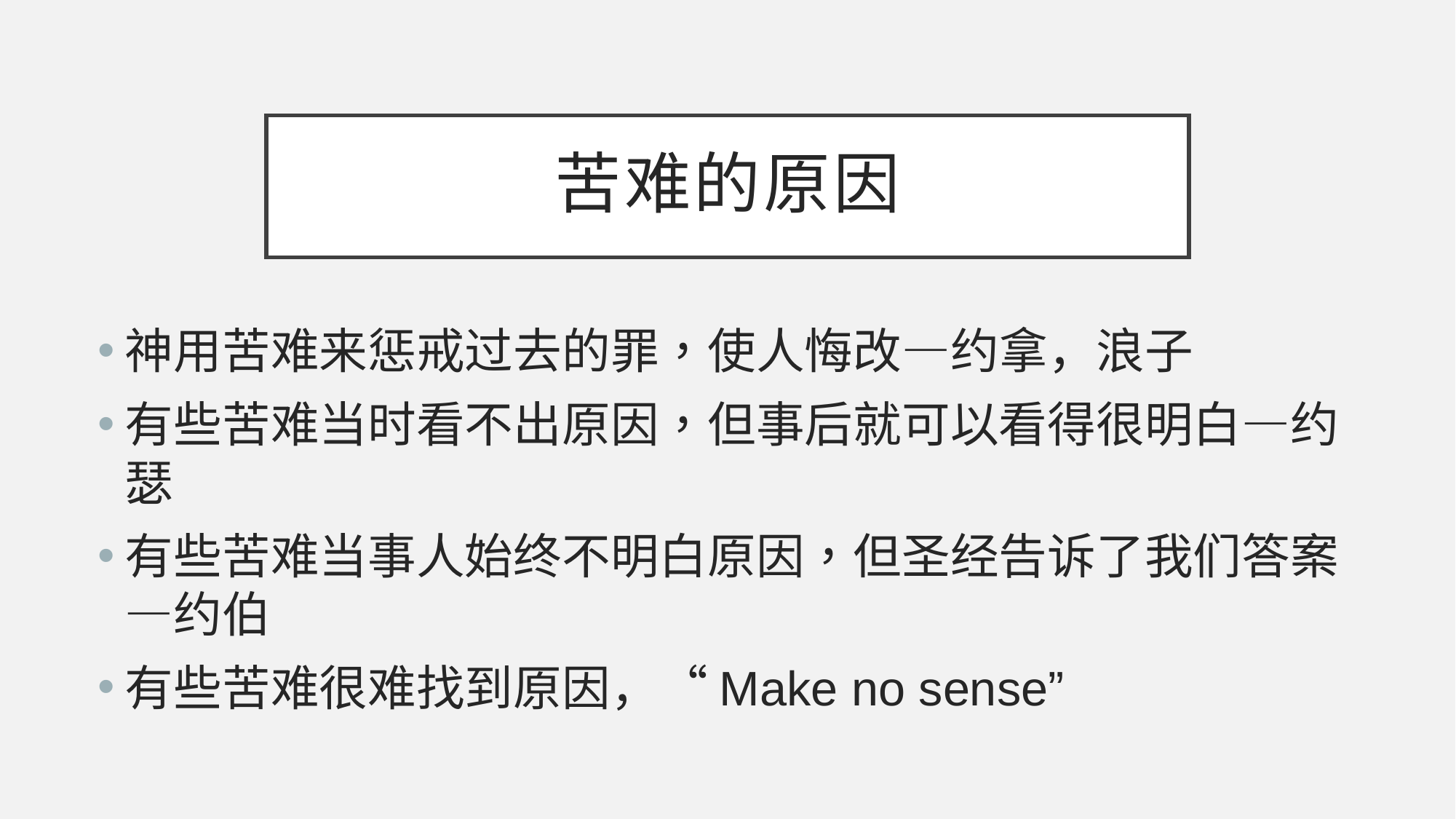

# 苦难的原因
神用苦难来惩戒过去的罪，使人悔改—约拿，浪子
有些苦难当时看不出原因，但事后就可以看得很明白—约瑟
有些苦难当事人始终不明白原因，但圣经告诉了我们答案—约伯
有些苦难很难找到原因，“Make no sense”